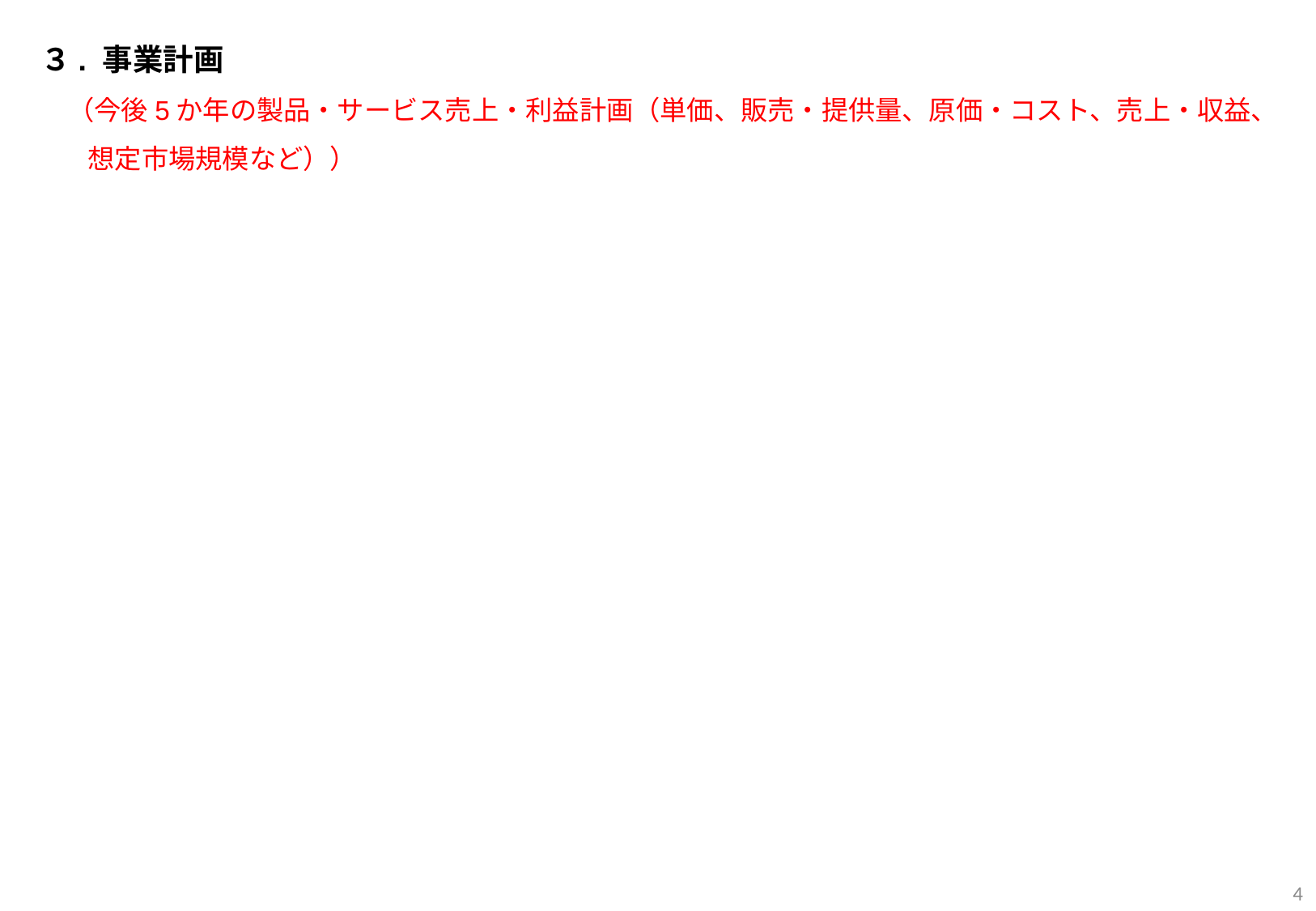

３. 事業計画
　（今後5か年の製品・サービス売上・利益計画（単価、販売・提供量、原価・コスト、売上・収益、想定市場規模など））
4